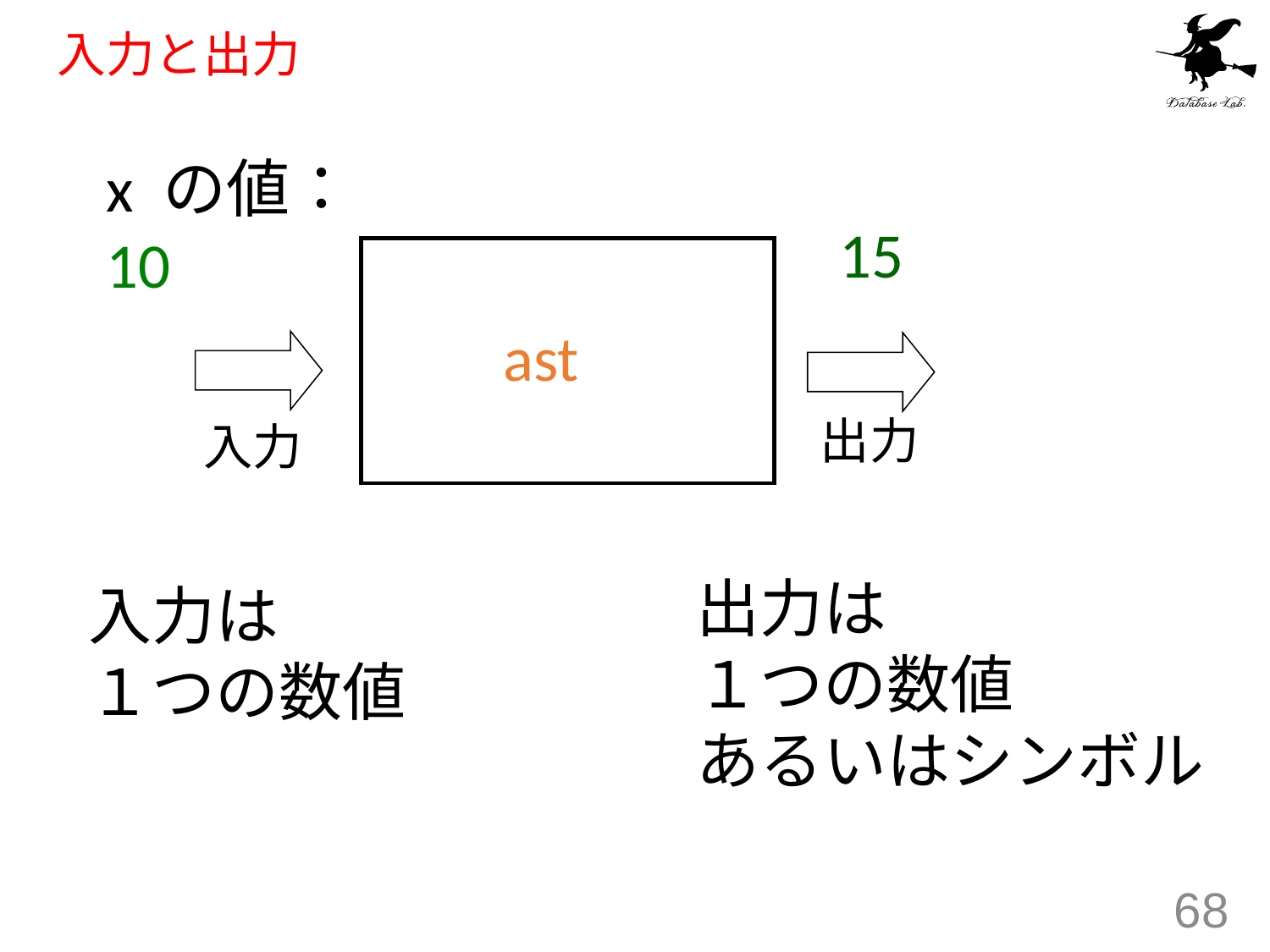

# 入力と出力
x の値：
10

15

ast

出力
入力
出力は
１つの数値
あるいはシンボル
入力は
１つの数値
68